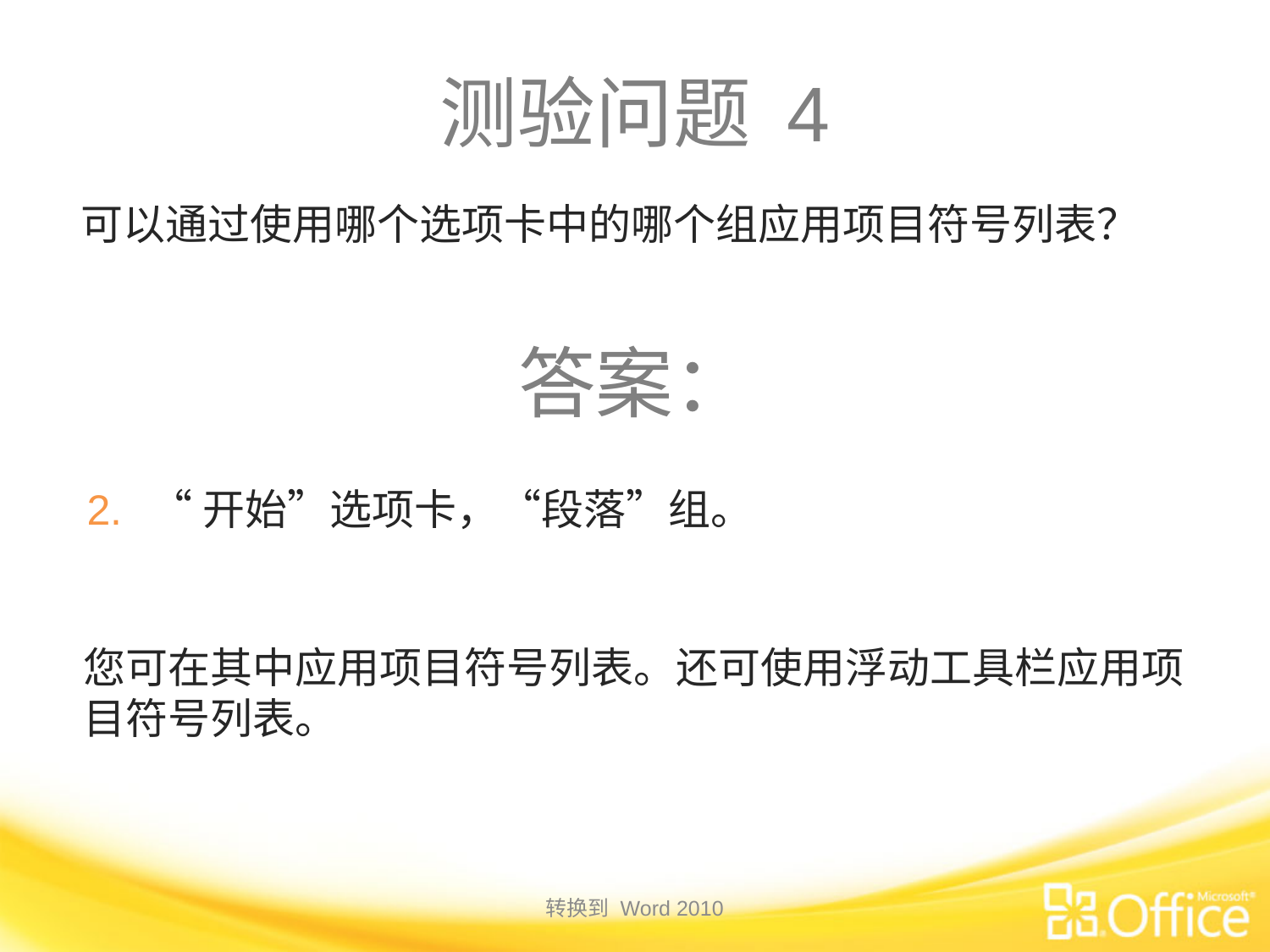

# 测验问题 4
可以通过使用哪个选项卡中的哪个组应用项目符号列表？
答案：
“开始”选项卡，“段落”组。
您可在其中应用项目符号列表。还可使用浮动工具栏应用项目符号列表。
转换到 Word 2010